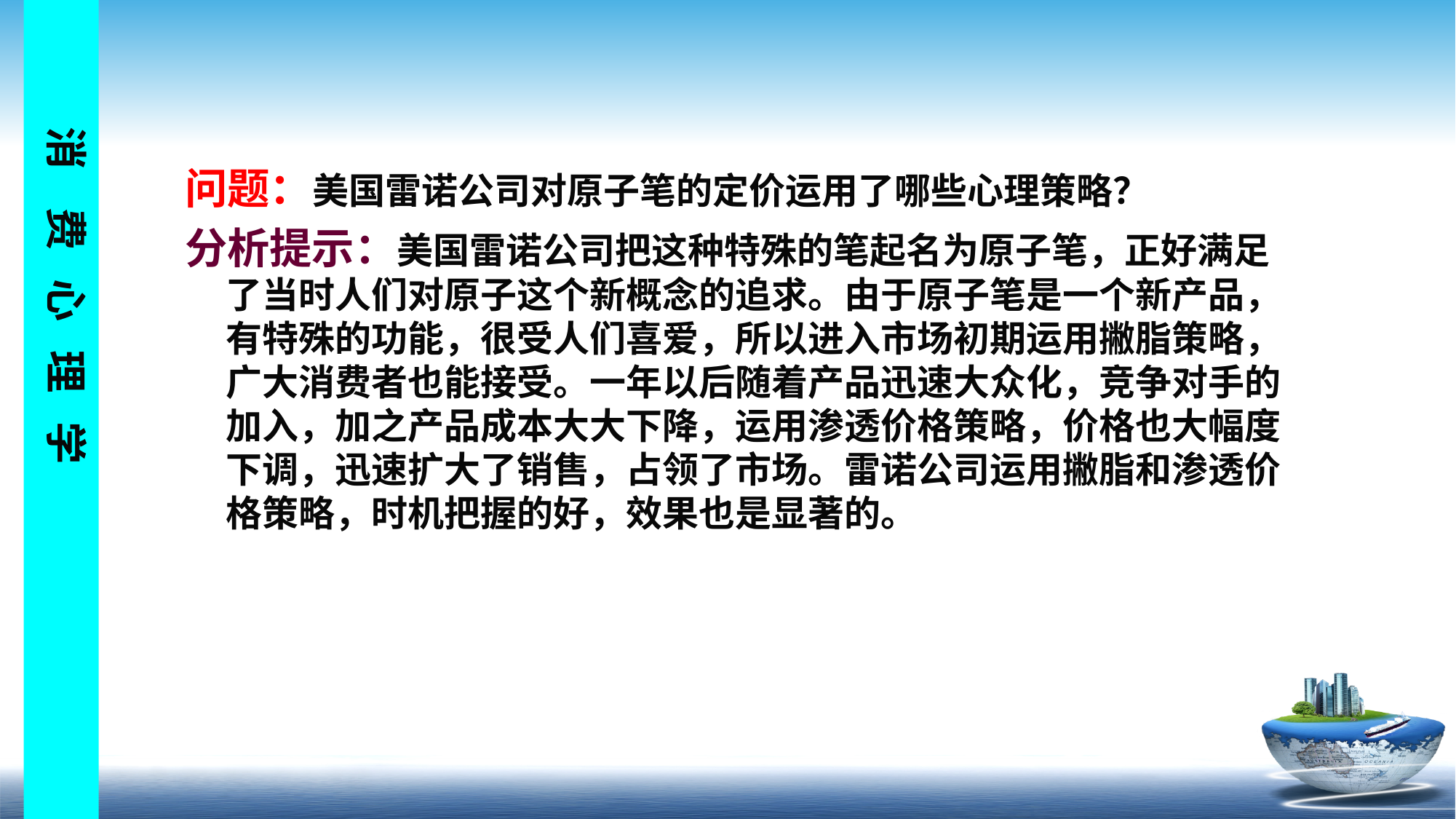

问题：美国雷诺公司对原子笔的定价运用了哪些心理策略？
分析提示：美国雷诺公司把这种特殊的笔起名为原子笔，正好满足了当时人们对原子这个新概念的追求。由于原子笔是一个新产品，有特殊的功能，很受人们喜爱，所以进入市场初期运用撇脂策略，广大消费者也能接受。一年以后随着产品迅速大众化，竞争对手的加入，加之产品成本大大下降，运用渗透价格策略，价格也大幅度下调，迅速扩大了销售，占领了市场。雷诺公司运用撇脂和渗透价格策略，时机把握的好，效果也是显著的。